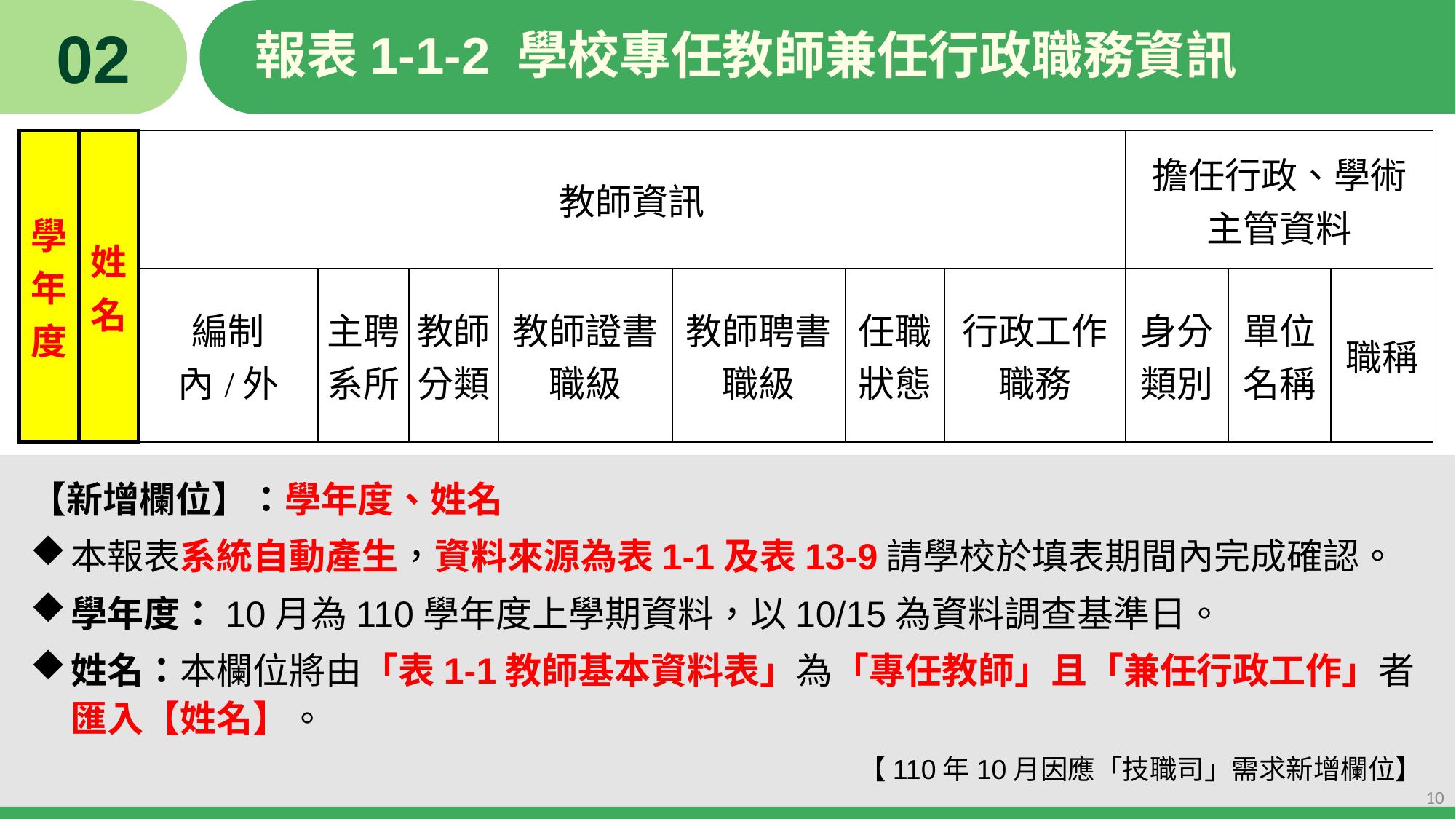

02
# 報表1-1-2 學校專任教師兼任行政職務資訊
| 學年度 | 姓名 | 教師資訊 |  |  |  |  |  |  | 擔任行政、學術主管資料 |  |  |
| --- | --- | --- | --- | --- | --- | --- | --- | --- | --- | --- | --- |
|  |  | 編制內/外 | 主聘系所 | 教師分類 | 教師證書職級 | 教師聘書職級 | 任職狀態 | 行政工作職務 | 身分類別 | 單位名稱 | 職稱 |
【新增欄位】：學年度、姓名
本報表系統自動產生，資料來源為表1-1及表13-9請學校於填表期間內完成確認。
學年度：10月為110學年度上學期資料，以10/15為資料調查基準日。
姓名：本欄位將由「表1-1教師基本資料表」為「專任教師」且「兼任行政工作」者匯入【姓名】。
【110年10月因應「技職司」需求新增欄位】
10